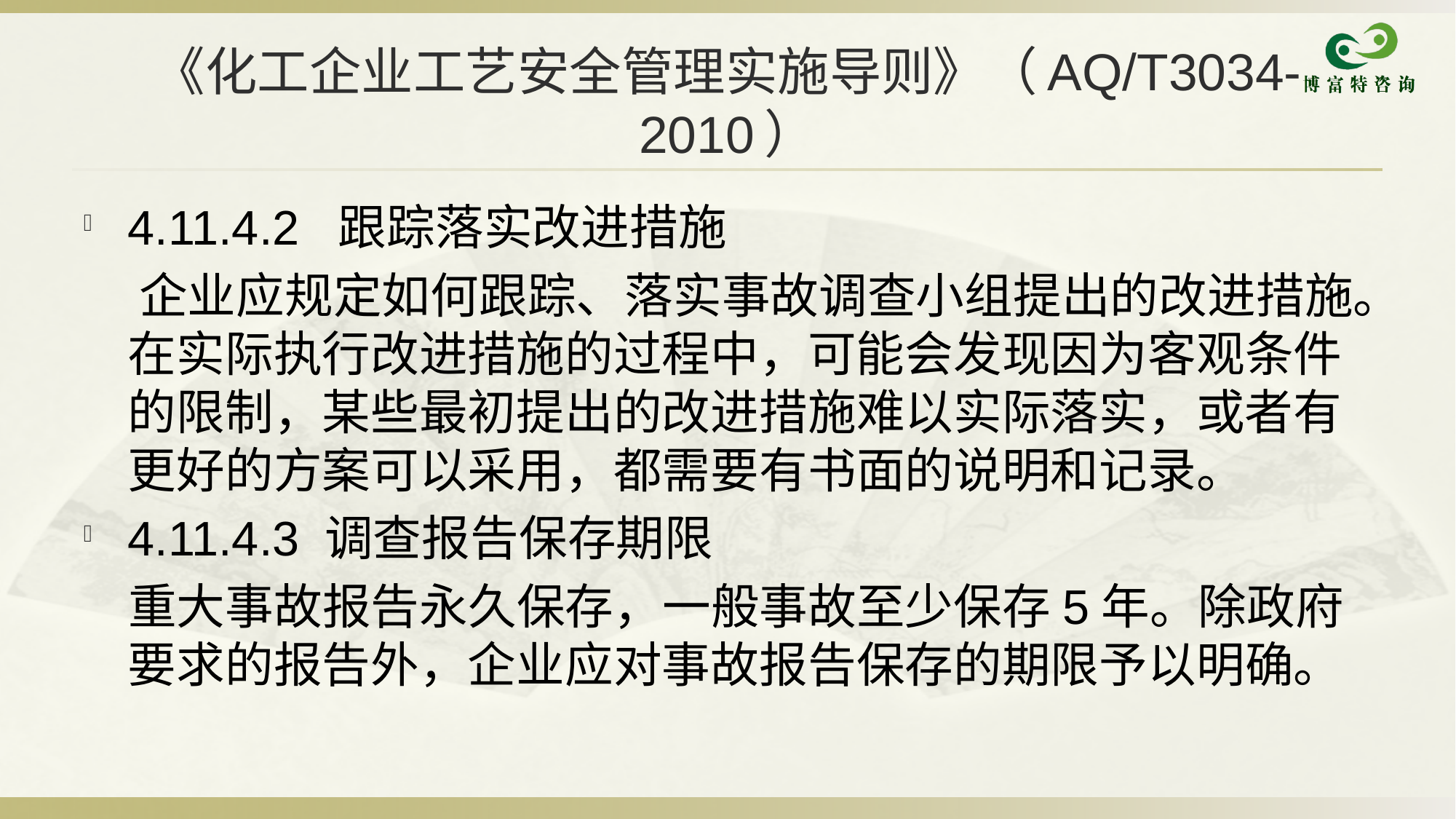

# 《化工企业工艺安全管理实施导则》（AQ/T3034-2010）
4.11.4.2  跟踪落实改进措施
    企业应规定如何跟踪、落实事故调查小组提出的改进措施。在实际执行改进措施的过程中，可能会发现因为客观条件的限制，某些最初提出的改进措施难以实际落实，或者有更好的方案可以采用，都需要有书面的说明和记录。
4.11.4.3 调查报告保存期限
   重大事故报告永久保存，一般事故至少保存5年。除政府要求的报告外，企业应对事故报告保存的期限予以明确。